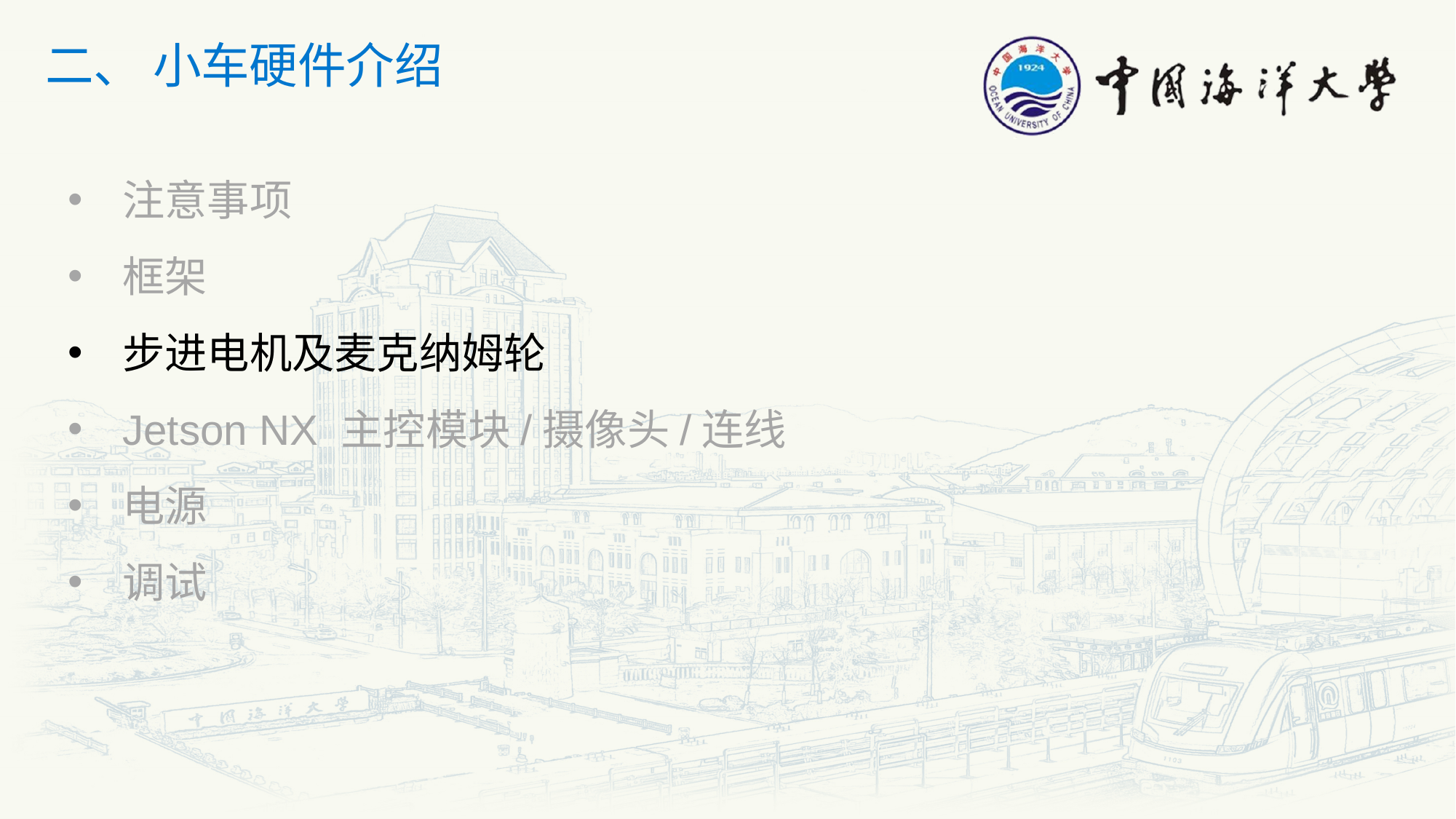

二、 小车硬件介绍
注意事项
框架
步进电机及麦克纳姆轮
Jetson NX 主控模块/摄像头/连线
电源
调试